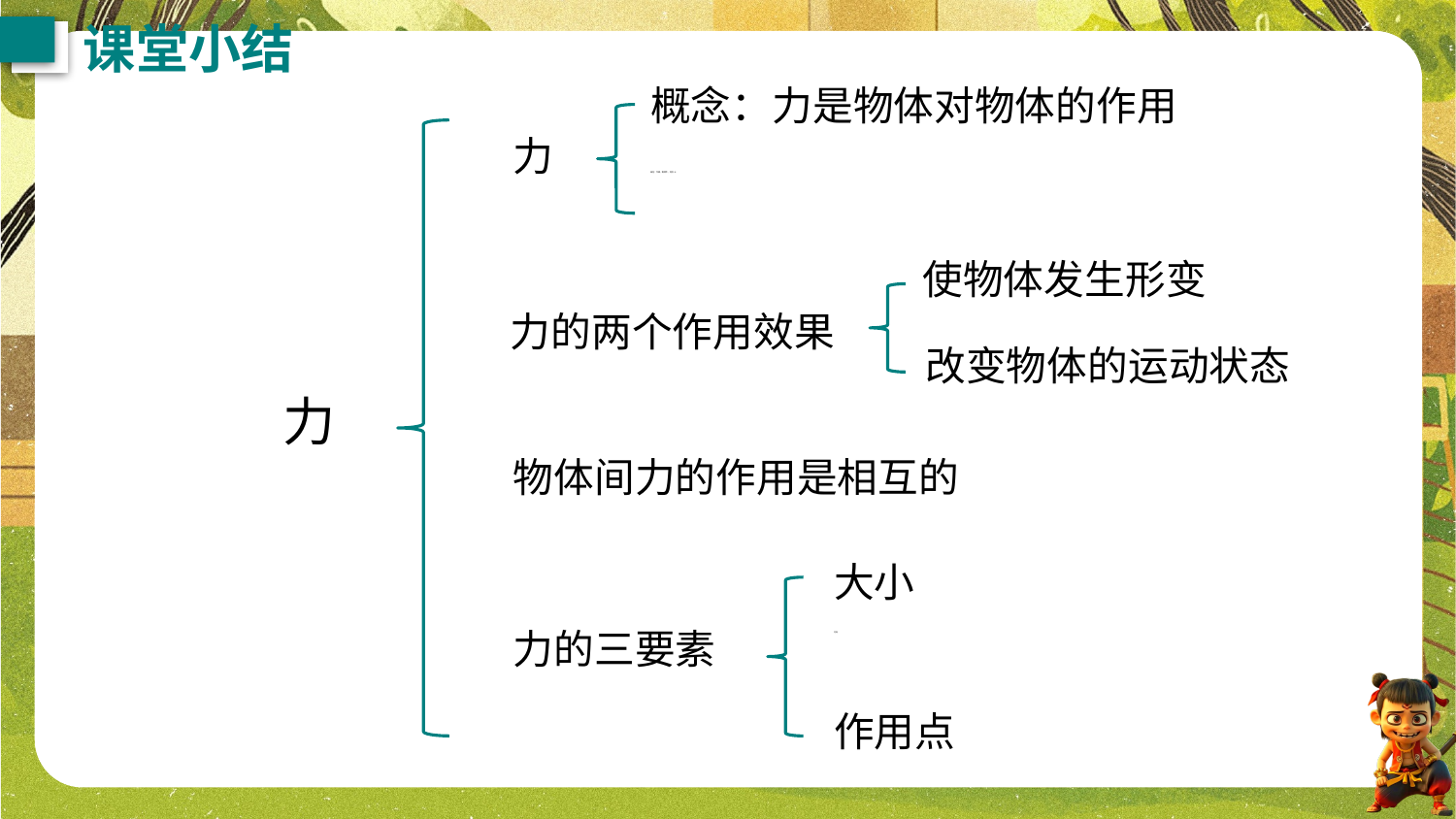

课堂小结

概念：力是物体对物体的作用

力
单位：牛顿，简称牛，符号N
使物体发生形变

力的两个作用效果
改变物体的运动状态
力
物体间力的作用是相互的
大小

力的三要素
方向
作用点